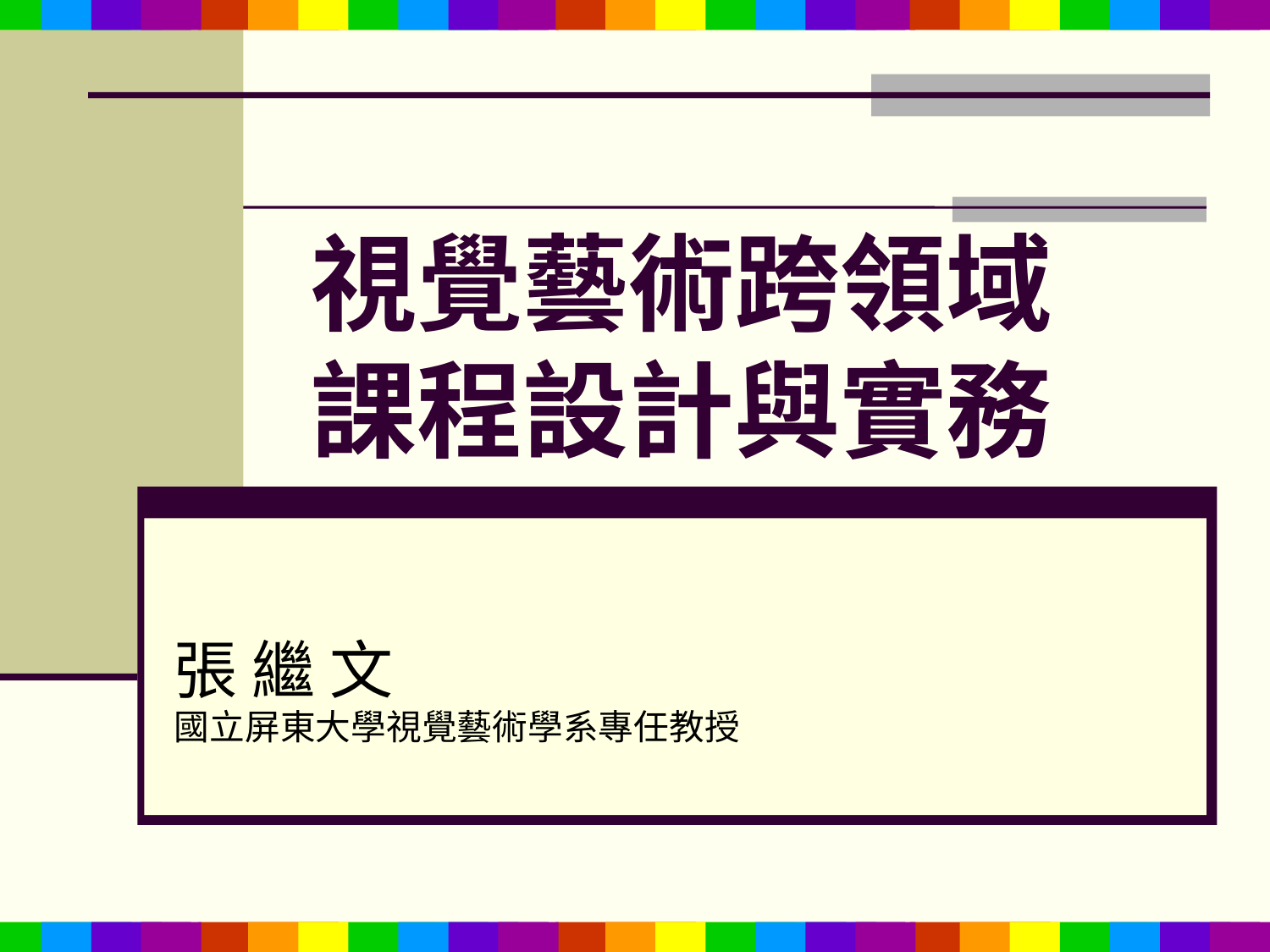

# 視覺藝術跨領域課程設計與實務
張 繼 文
國立屏東大學視覺藝術學系專任教授